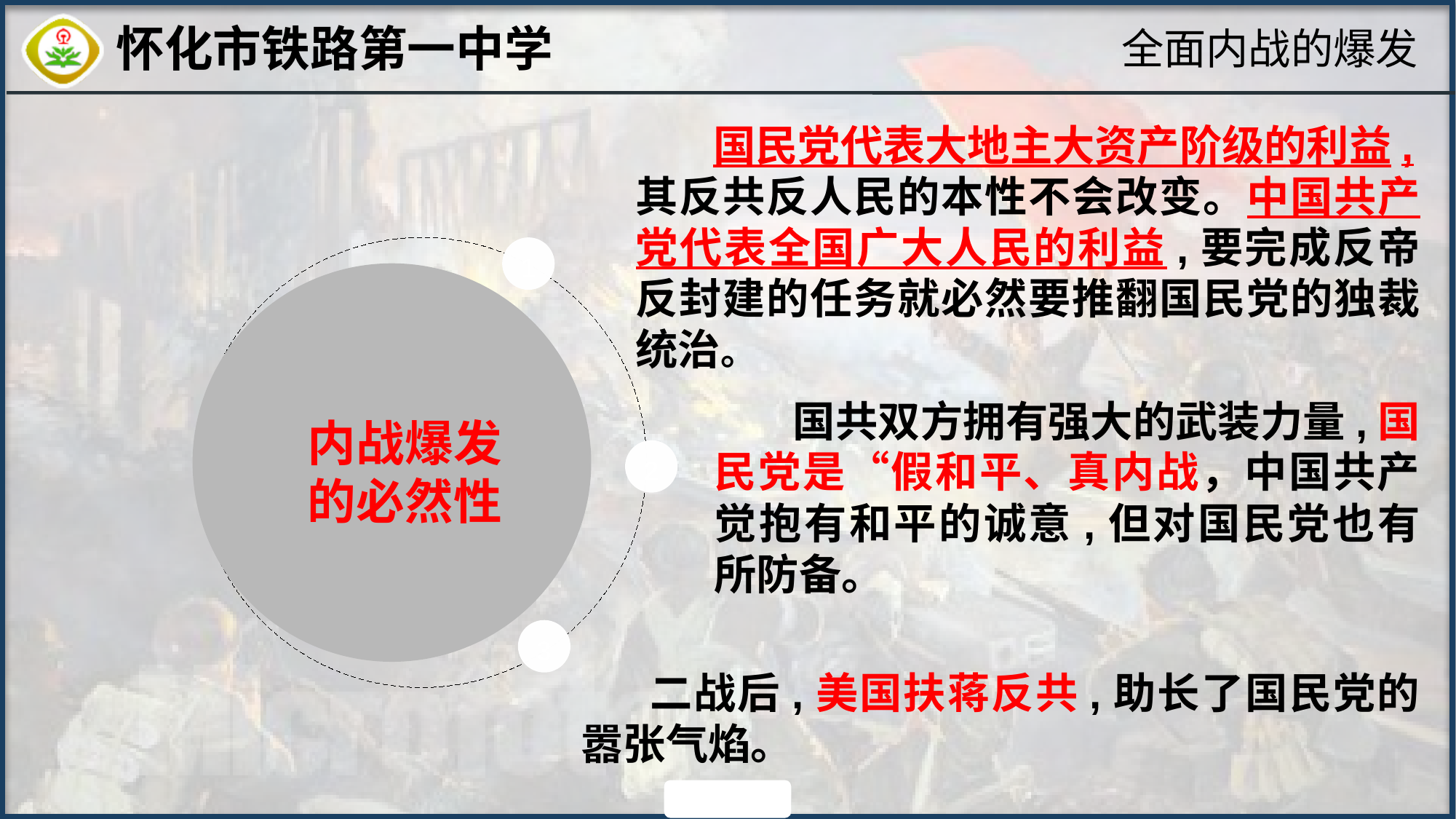

全面内战的爆发
       国民党代表大地主大资产阶级的利益,其反共反人民的本性不会改变。中国共产党代表全国广大人民的利益,要完成反帝反封建的任务就必然要推翻国民党的独裁统治。
1

       国共双方拥有强大的武装力量,国民党是“假和平、真内战，中国共产觉抱有和平的诚意,但对国民党也有所防备。
内战爆发的必然性
2
3
       二战后,美国扶蒋反共,助长了国民党的嚣张气焰。